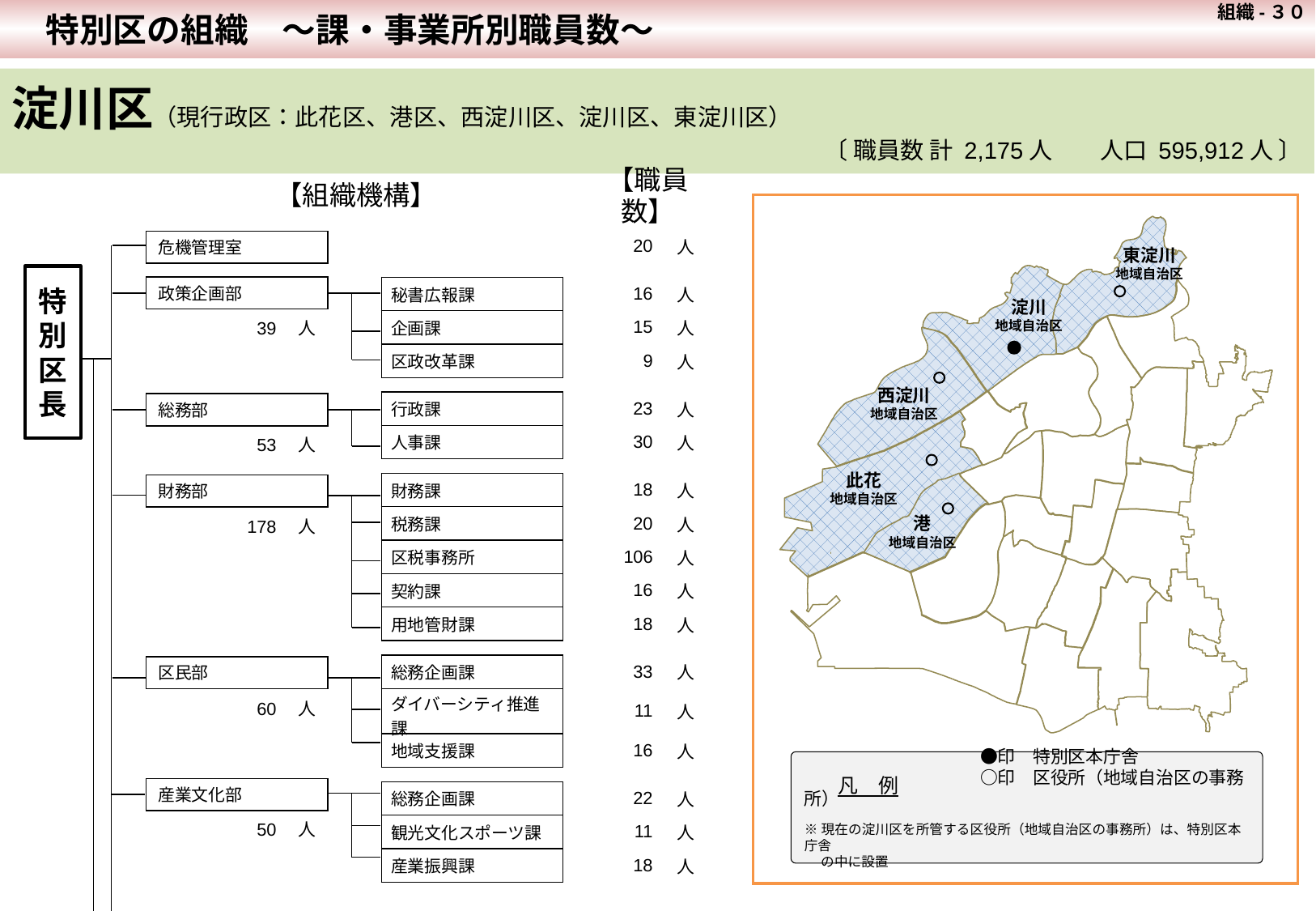

組織-３０
　特別区の組織　～課・事業所別職員数～
淀川区（現行政区：此花区、港区、西淀川区、淀川区、東淀川区）
〔 職員数 計 2,175人　　人口 595,912人 〕
【職員数】
【組織機構】

凡　例

東淀川
地域自治区

淀川
地域自治区

西淀川
地域自治区

此花
地域自治区

港
地域自治区

|  | 20 | 人 |
| --- | --- | --- |
|  |  |  |
| 秘書広報課 | 16 | 人 |
| 企画課 | 15 | 人 |
| 区政改革課 | 9 | 人 |
|  |  |  |
| 行政課 | 23 | 人 |
| 人事課 | 30 | 人 |
|  |  |  |
| 財務課 | 18 | 人 |
| 税務課 | 20 | 人 |
| 区税事務所 | 106 | 人 |
| 契約課 | 16 | 人 |
| 用地管財課 | 18 | 人 |
|  |  |  |
| 総務企画課 | 33 | 人 |
| ダイバーシティ推進課 | 11 | 人 |
| 地域支援課 | 16 | 人 |
|  |  |  |
| 総務企画課 | 22 | 人 |
| 観光文化スポーツ課 | 11 | 人 |
| 産業振興課 | 18 | 人 |
危機管理室
特
別
区
長
政策企画部
39　人
総務部
53　人
財務部
178　人
区民部
60　人
　　　　　　　　　　●印　特別区本庁舎
　　　　　　　　　　○印　区役所（地域自治区の事務所）

※現在の淀川区を所管する区役所（地域自治区の事務所）は、特別区本庁舎
　 の中に設置
産業文化部
50　人